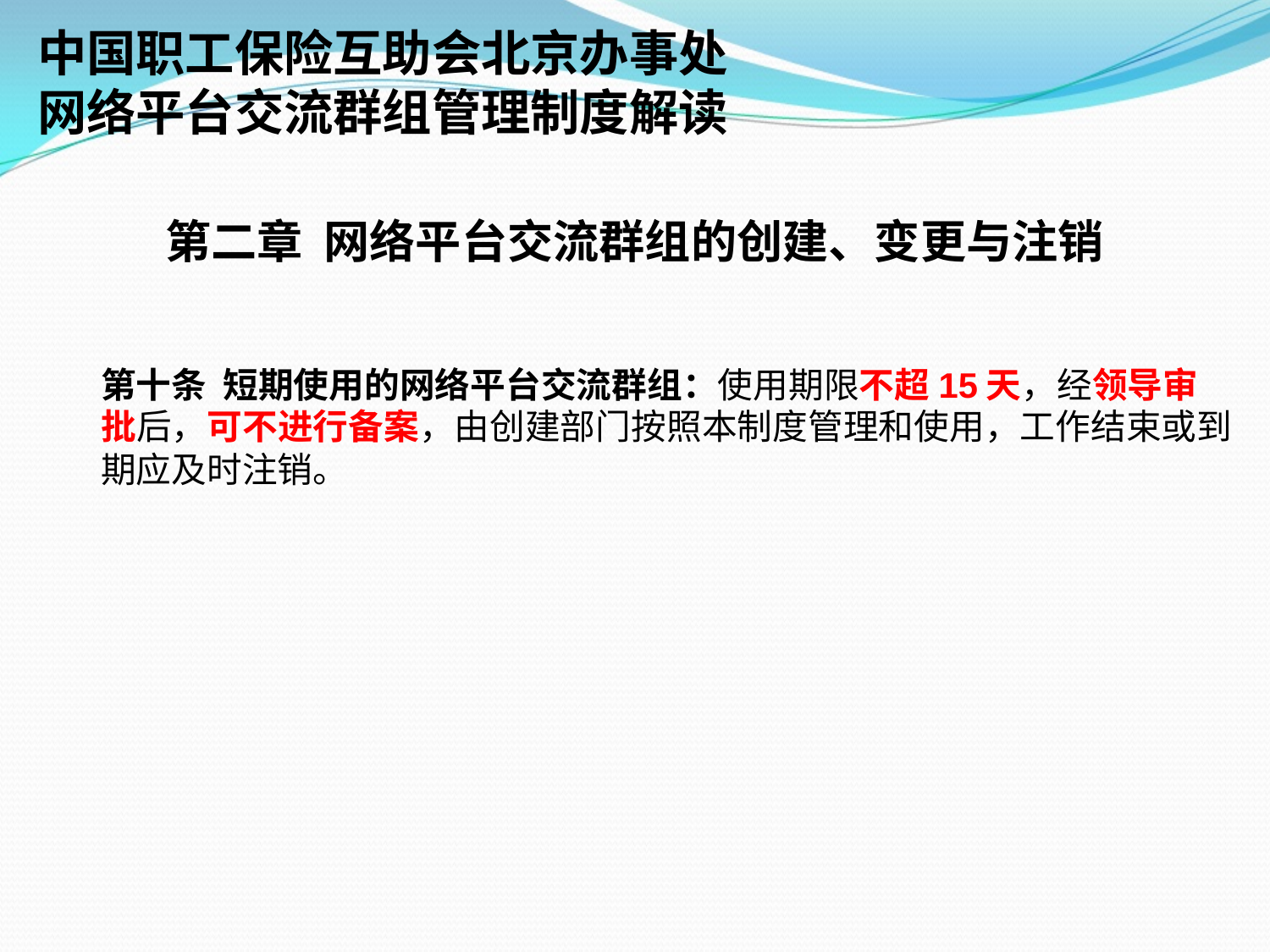

中国职工保险互助会北京办事处
网络平台交流群组管理制度解读
第二章  网络平台交流群组的创建、变更与注销

第十条  短期使用的网络平台交流群组：使用期限不超15天，经领导审批后，可不进行备案，由创建部门按照本制度管理和使用，工作结束或到期应及时注销。